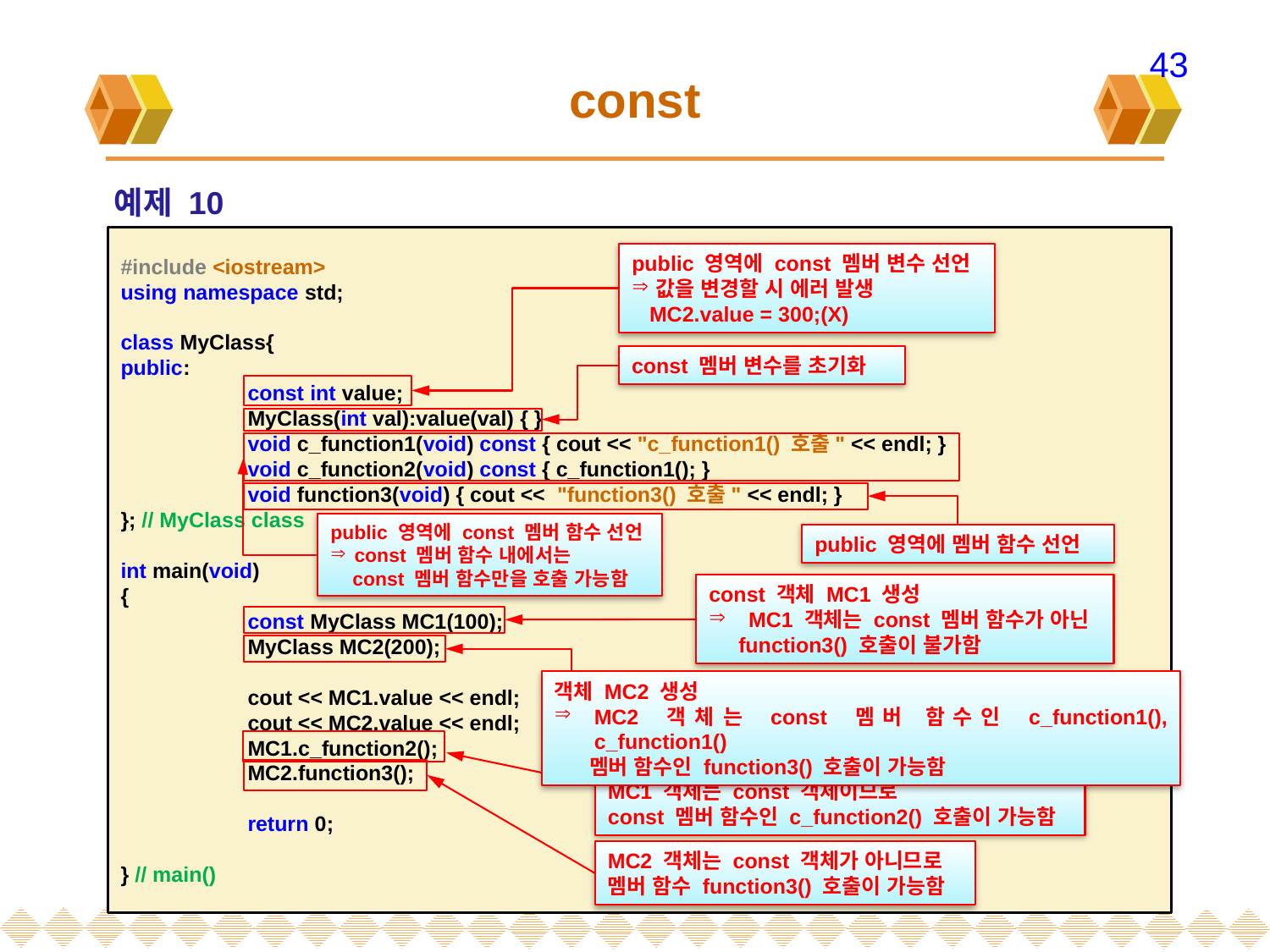

43
# const

예제 10
#include <iostream>
using namespace std;

class MyClass{
public:
	const int value;
	MyClass(int val):value(val) { }
	void c_function1(void) const { cout << "c_function1() 호출" << endl; }
	void c_function2(void) const { c_function1(); }
	void function3(void) { cout <<  "function3() 호출" << endl; }
}; // MyClass class

int main(void)
{
	const MyClass MC1(100);
	MyClass MC2(200);

	cout << MC1.value << endl;
	cout << MC2.value << endl;
	MC1.c_function2();
	MC2.function3();

	return 0;

} // main()
public 영역에 const 멤버 변수 선언
값을 변경할 시 에러 발생
   MC2.value = 300;(X)
const 멤버 변수를 초기화

public 영역에 const 멤버 함수 선언
const 멤버 함수 내에서는
    const 멤버 함수만을 호출 가능함
public 영역에 멤버 함수 선언
const 객체 MC1 생성
MC1 객체는 const 멤버 함수가 아닌
     function3() 호출이 불가함

객체 MC2 생성
MC2 객체는 const 멤버 함수인 c_function1(), c_function1()
     멤버 함수인 function3() 호출이 가능함

MC1 객체는 const 객체이므로
const 멤버 함수인 c_function2() 호출이 가능함
MC2 객체는 const 객체가 아니므로
멤버 함수 function3() 호출이 가능함